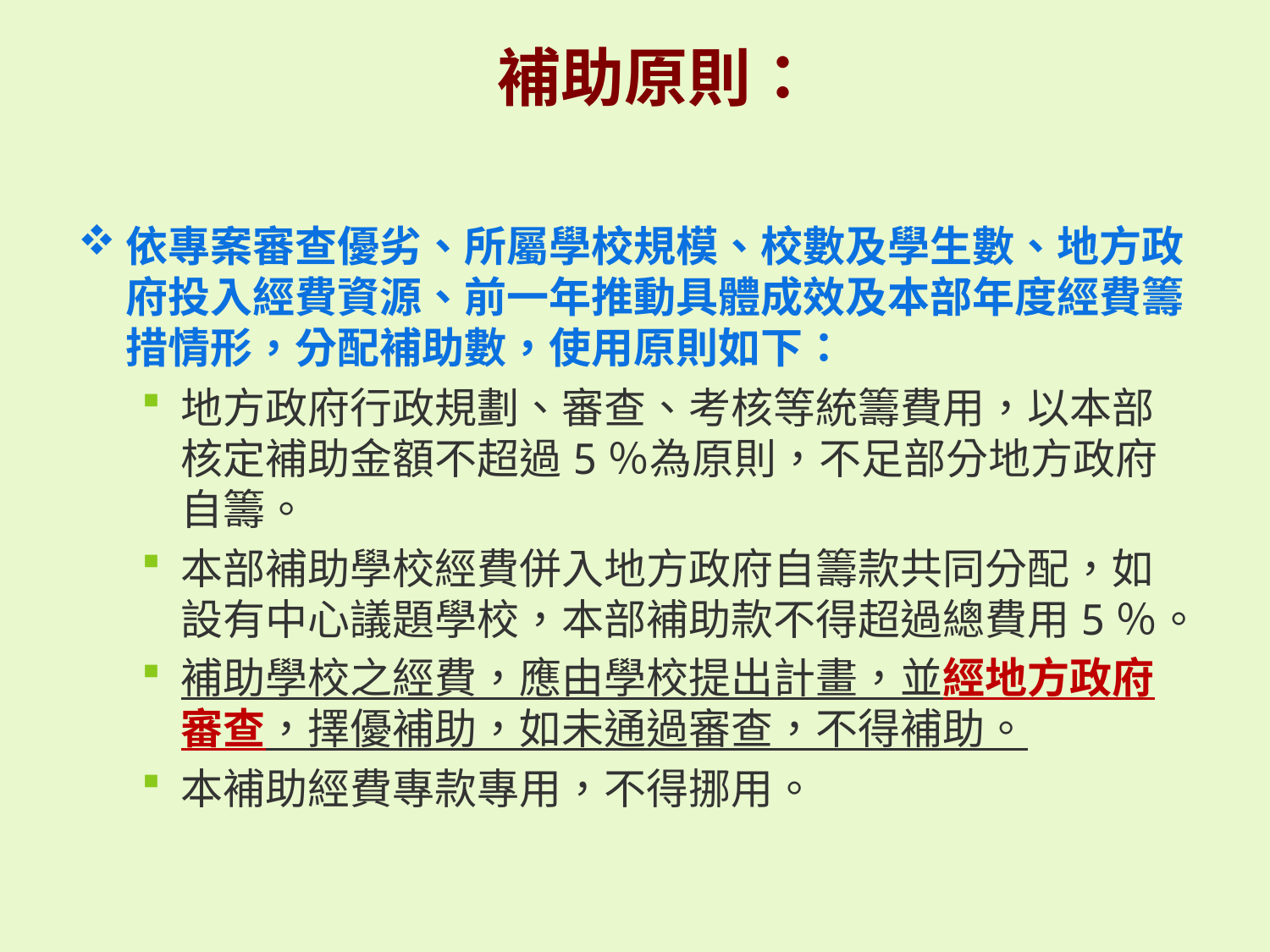

補助原則：
依專案審查優劣、所屬學校規模、校數及學生數、地方政府投入經費資源、前一年推動具體成效及本部年度經費籌措情形，分配補助數，使用原則如下：
地方政府行政規劃、審查、考核等統籌費用，以本部核定補助金額不超過5％為原則，不足部分地方政府自籌。
本部補助學校經費併入地方政府自籌款共同分配，如設有中心議題學校，本部補助款不得超過總費用5％。
補助學校之經費，應由學校提出計畫，並經地方政府審查，擇優補助，如未通過審查，不得補助。
本補助經費專款專用，不得挪用。